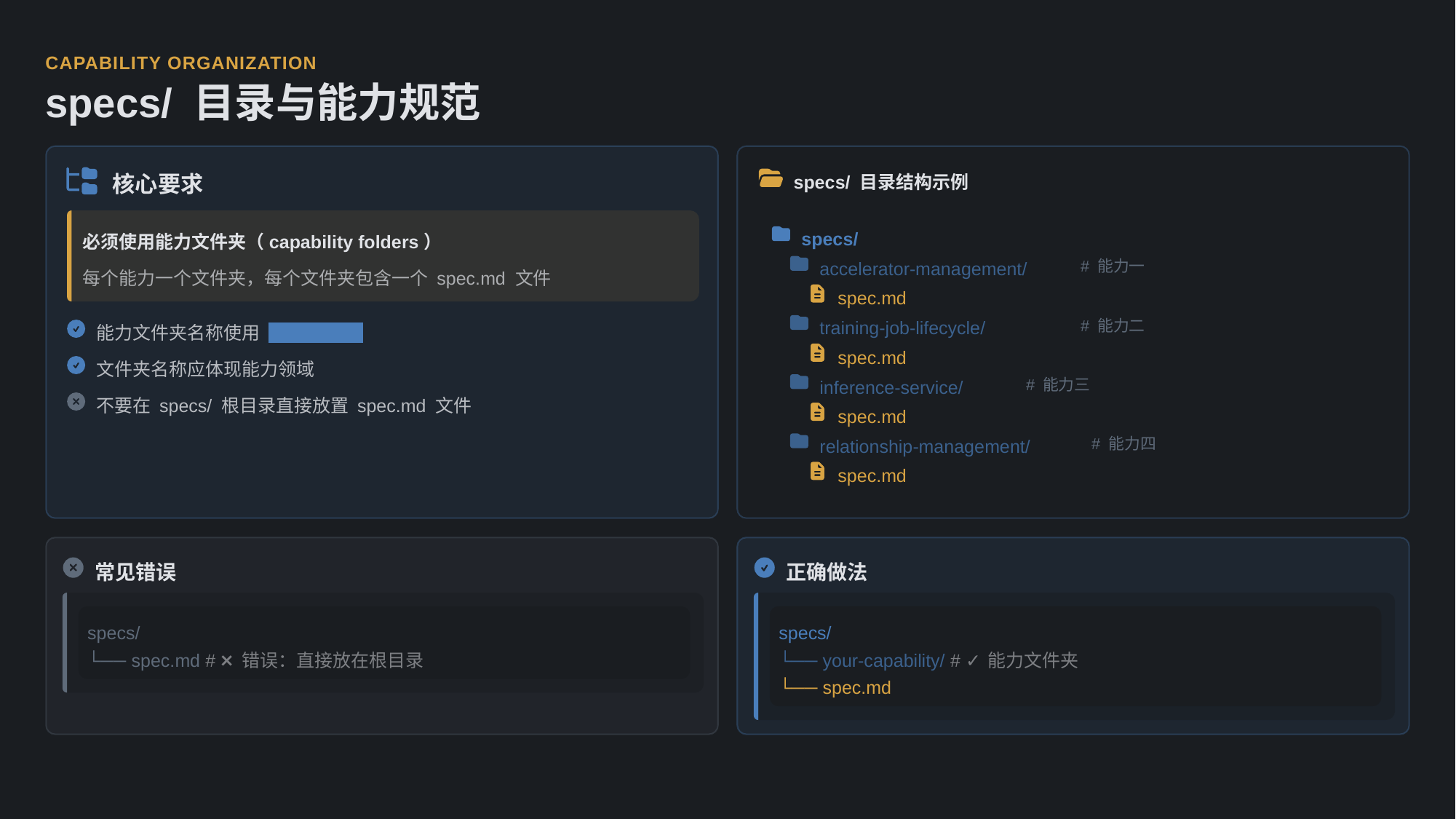

CAPABILITY ORGANIZATION
specs/ 目录与能力规范

核心要求
specs/ 目录结构示例

specs/
必须使用能力文件夹（capability folders）

accelerator-management/
# 能力一

每个能力一个文件夹，每个文件夹包含一个 spec.md 文件
spec.md

training-job-lifecycle/
# 能力二

能力文件夹名称使用 kebab-case

spec.md

文件夹名称应体现能力领域

inference-service/
# 能力三

不要在 specs/ 根目录直接放置 spec.md 文件

spec.md

relationship-management/
# 能力四

spec.md

常见错误
正确做法

specs/
specs/
└── spec.md # ❌ 错误：直接放在根目录
└── your-capability/ # ✓ 能力文件夹
└── spec.md